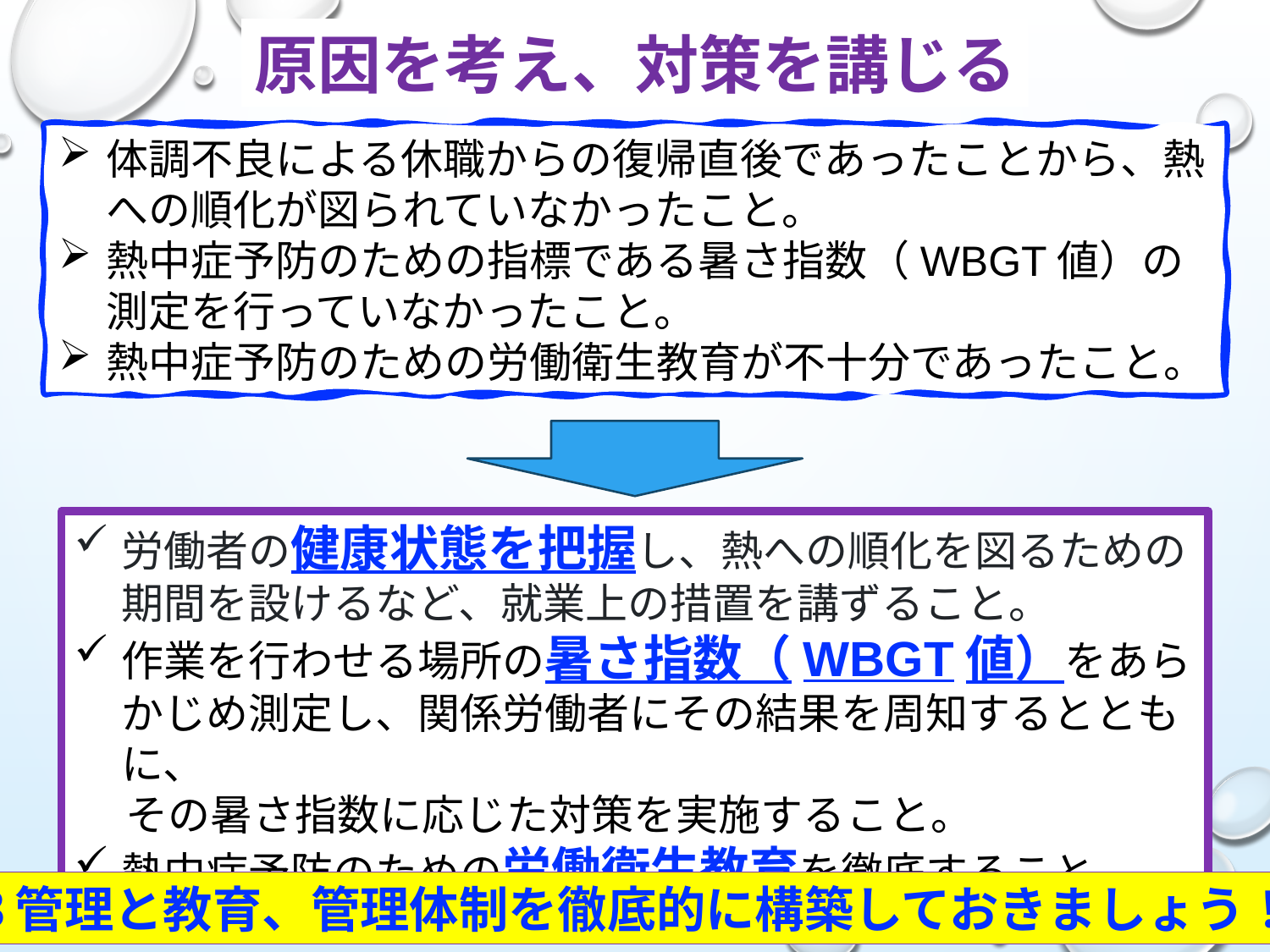

原因を考え、対策を講じる
体調不良による休職からの復帰直後であったことから、熱への順化が図られていなかったこと。
熱中症予防のための指標である暑さ指数（WBGT値）の測定を行っていなかったこと。
熱中症予防のための労働衛生教育が不十分であったこと。

労働者の健康状態を把握し、熱への順化を図るための期間を設けるなど、就業上の措置を講ずること。
作業を行わせる場所の暑さ指数（WBGT値）をあらかじめ測定し、関係労働者にその結果を周知するとともに、
　 その暑さ指数に応じた対策を実施すること。
熱中症予防のための労働衛生教育を徹底すること。
３管理と教育、管理体制を徹底的に構築しておきましょう！